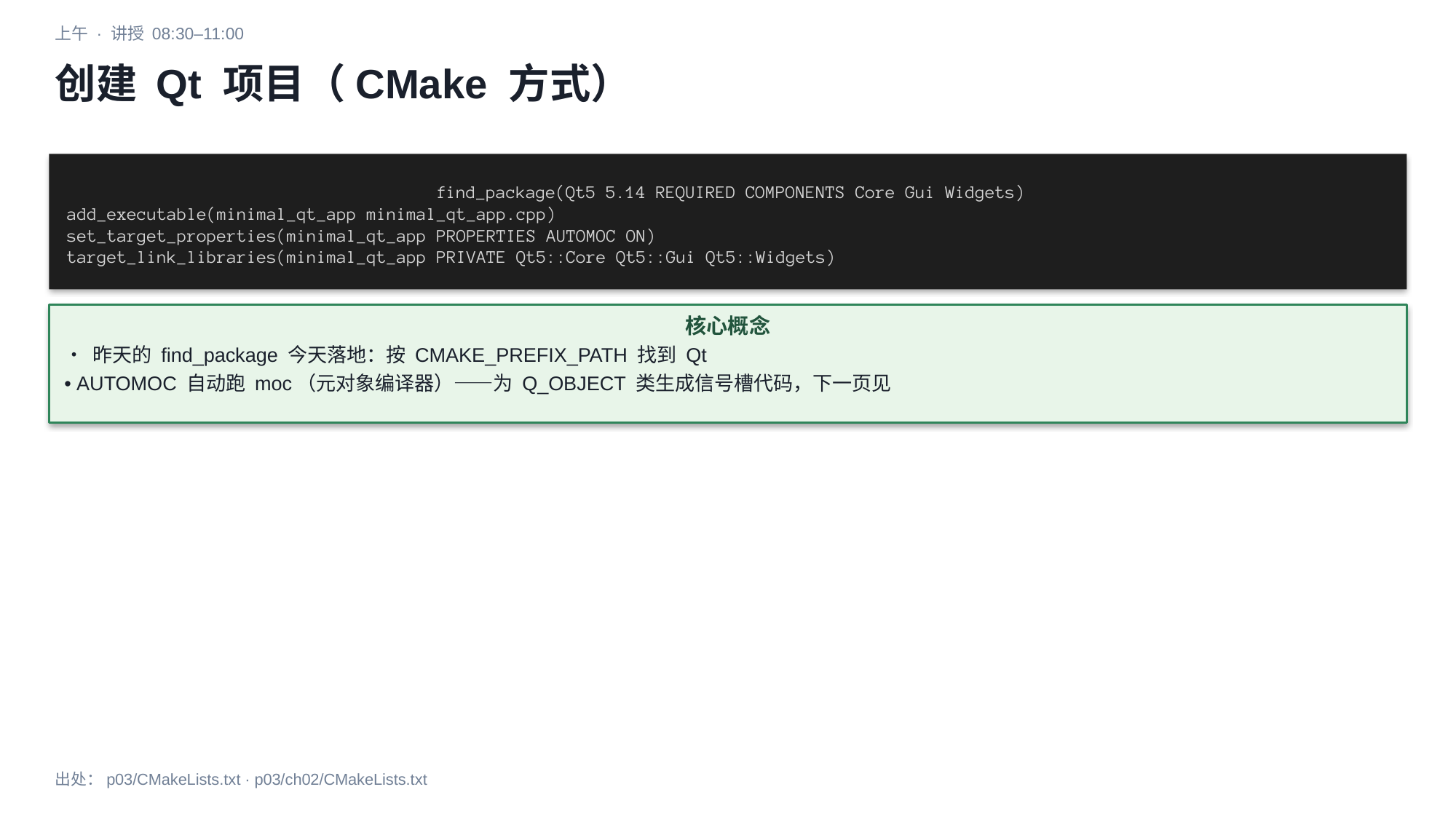

上午 · 讲授 08:30–11:00
创建 Qt 项目（CMake 方式）
find_package(Qt5 5.14 REQUIRED COMPONENTS Core Gui Widgets)
add_executable(minimal_qt_app minimal_qt_app.cpp)
set_target_properties(minimal_qt_app PROPERTIES AUTOMOC ON)
target_link_libraries(minimal_qt_app PRIVATE Qt5::Core Qt5::Gui Qt5::Widgets)
核心概念
• 昨天的 find_package 今天落地：按 CMAKE_PREFIX_PATH 找到 Qt
• AUTOMOC 自动跑 moc（元对象编译器）——为 Q_OBJECT 类生成信号槽代码，下一页见
出处：p03/CMakeLists.txt · p03/ch02/CMakeLists.txt